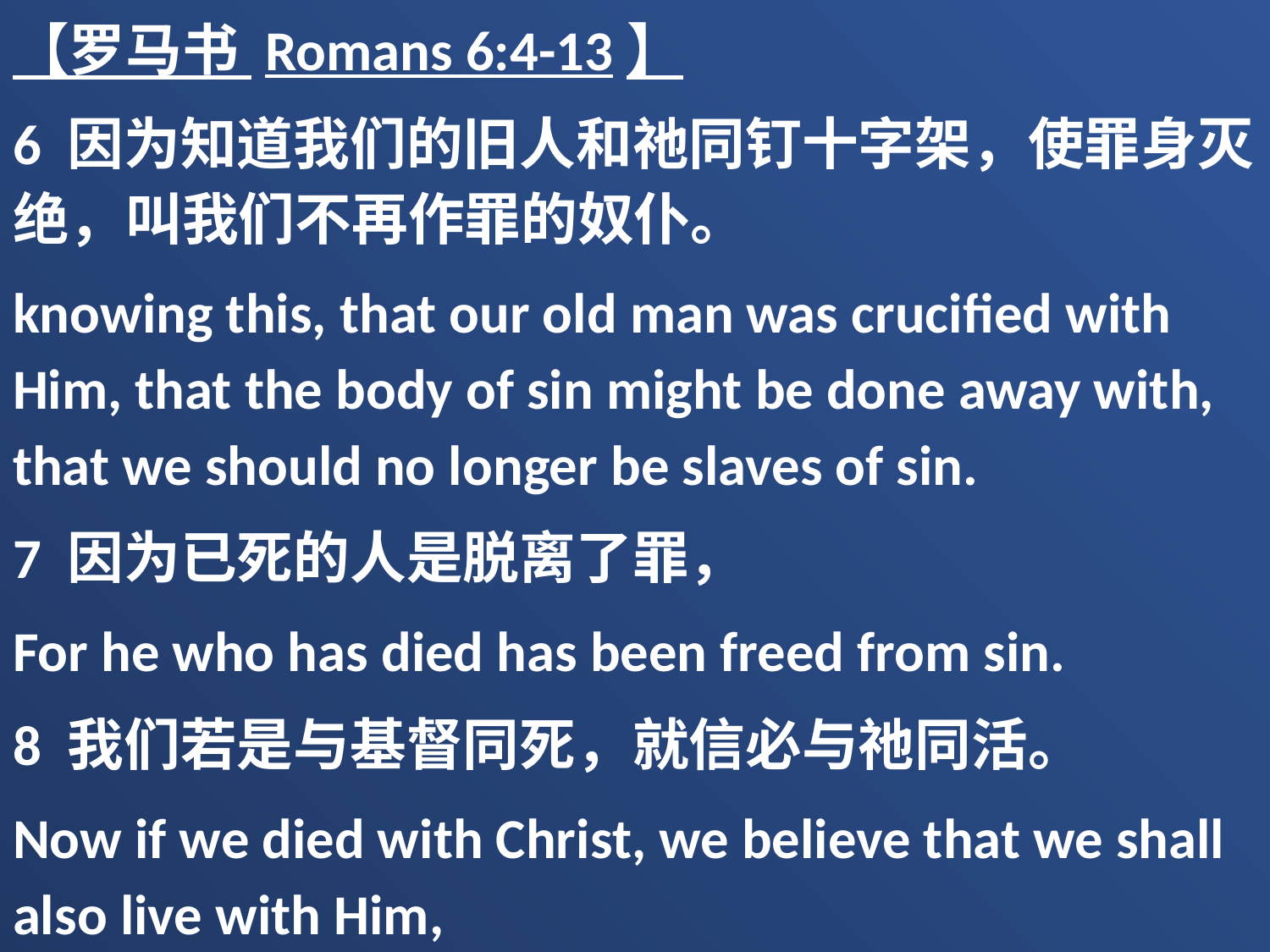

【罗马书 Romans 6:4-13】
6 因为知道我们的旧人和祂同钉十字架，使罪身灭绝，叫我们不再作罪的奴仆。
knowing this, that our old man was crucified with Him, that the body of sin might be done away with, that we should no longer be slaves of sin.
7 因为已死的人是脱离了罪，
For he who has died has been freed from sin.
8 我们若是与基督同死，就信必与祂同活。
Now if we died with Christ, we believe that we shall also live with Him,